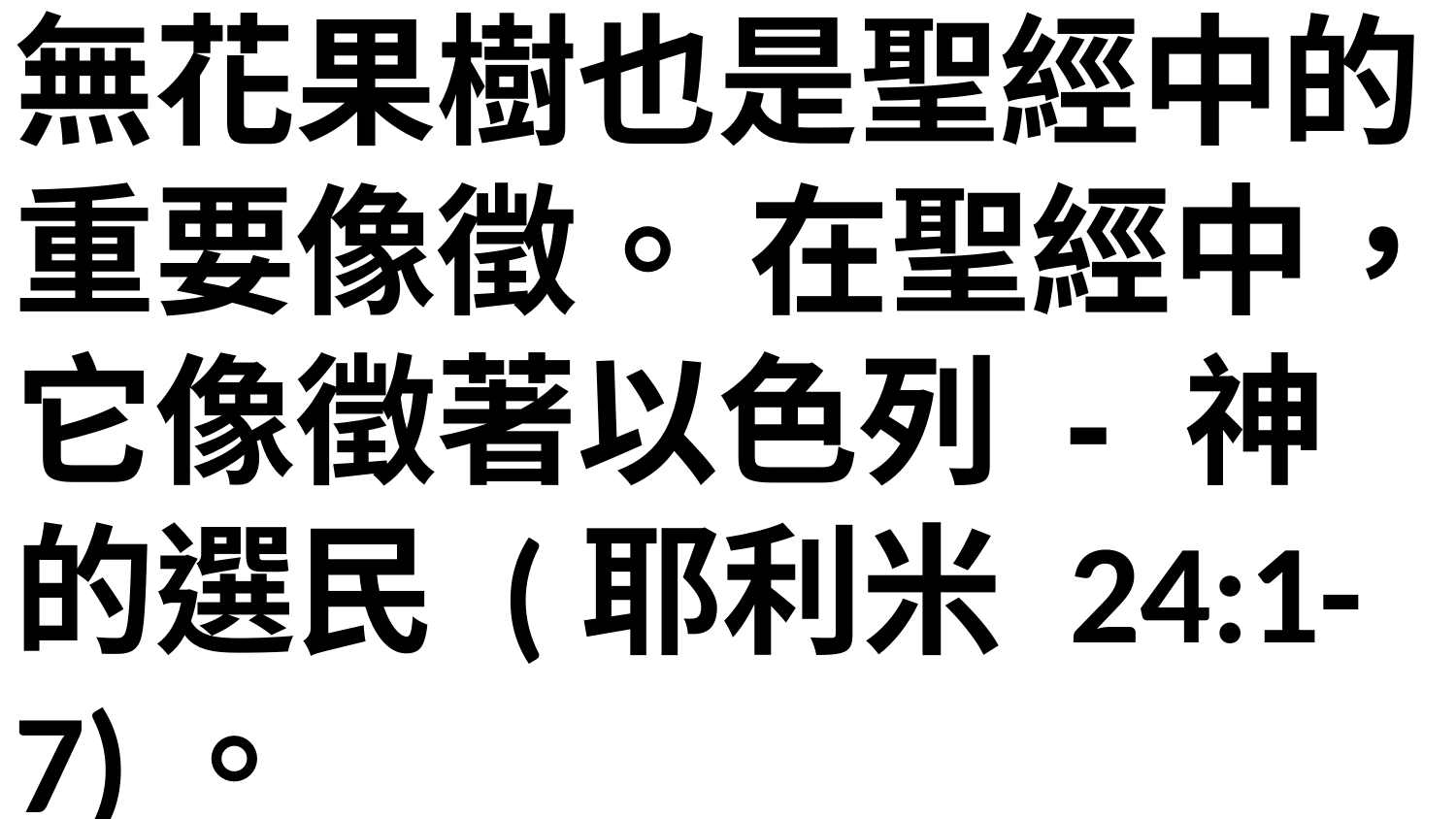

無花果樹也是聖經中的重要像徵。 在聖經中，它像徵著以色列 - 神的選民 (耶利米 24:1-7)。